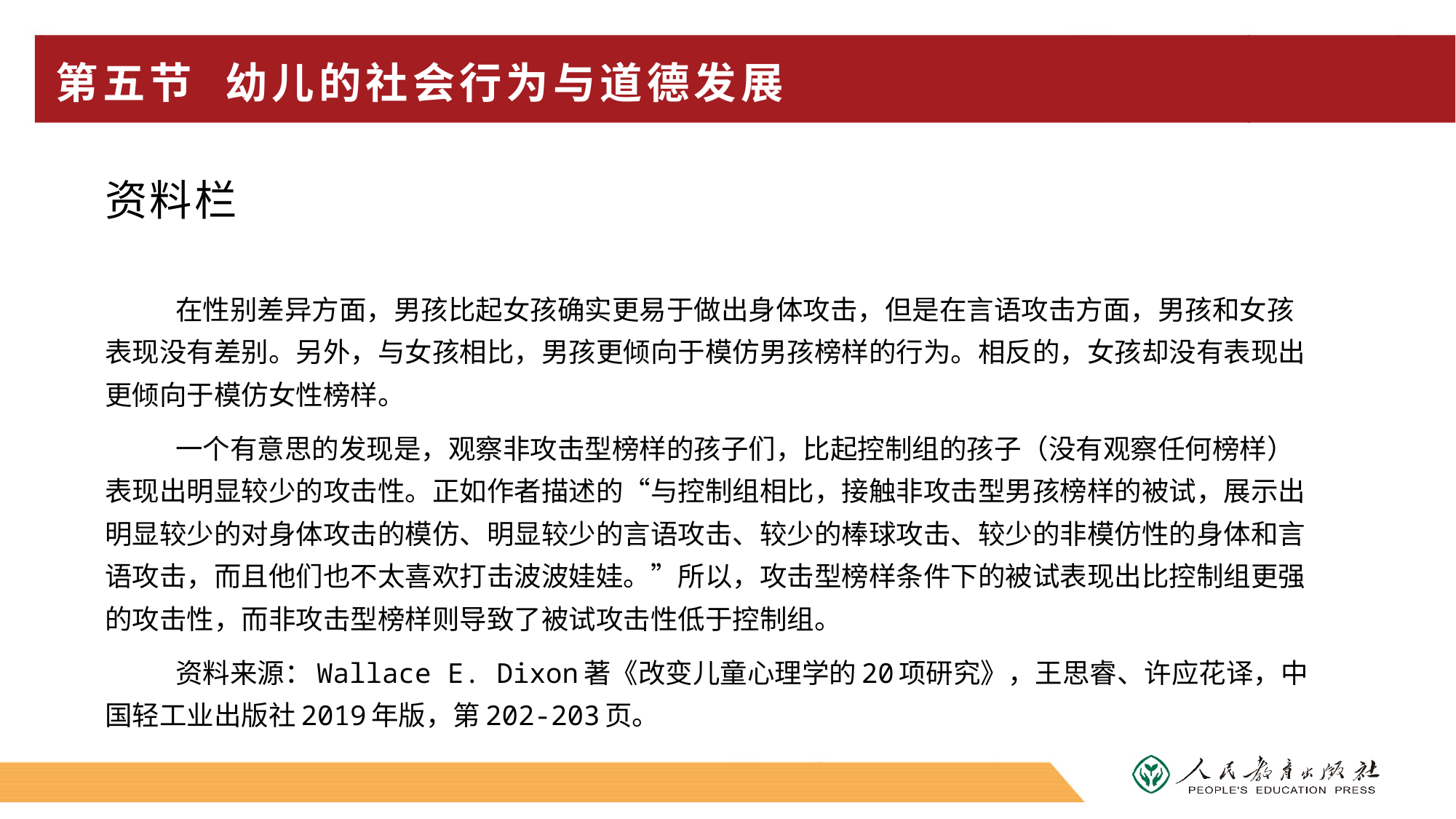

# 第五节  幼儿的社会行为与道德发展
资料栏
在性别差异方面，男孩比起女孩确实更易于做出身体攻击，但是在言语攻击方面，男孩和女孩表现没有差别。另外，与女孩相比，男孩更倾向于模仿男孩榜样的行为。相反的，女孩却没有表现出更倾向于模仿女性榜样。
一个有意思的发现是，观察非攻击型榜样的孩子们，比起控制组的孩子（没有观察任何榜样）表现出明显较少的攻击性。正如作者描述的“与控制组相比，接触非攻击型男孩榜样的被试，展示出明显较少的对身体攻击的模仿、明显较少的言语攻击、较少的棒球攻击、较少的非模仿性的身体和言语攻击，而且他们也不太喜欢打击波波娃娃。”所以，攻击型榜样条件下的被试表现出比控制组更强的攻击性，而非攻击型榜样则导致了被试攻击性低于控制组。
资料来源：Wallace E. Dixon著《改变儿童心理学的20项研究》，王思睿、许应花译，中国轻工业出版社2019年版，第202-203页。